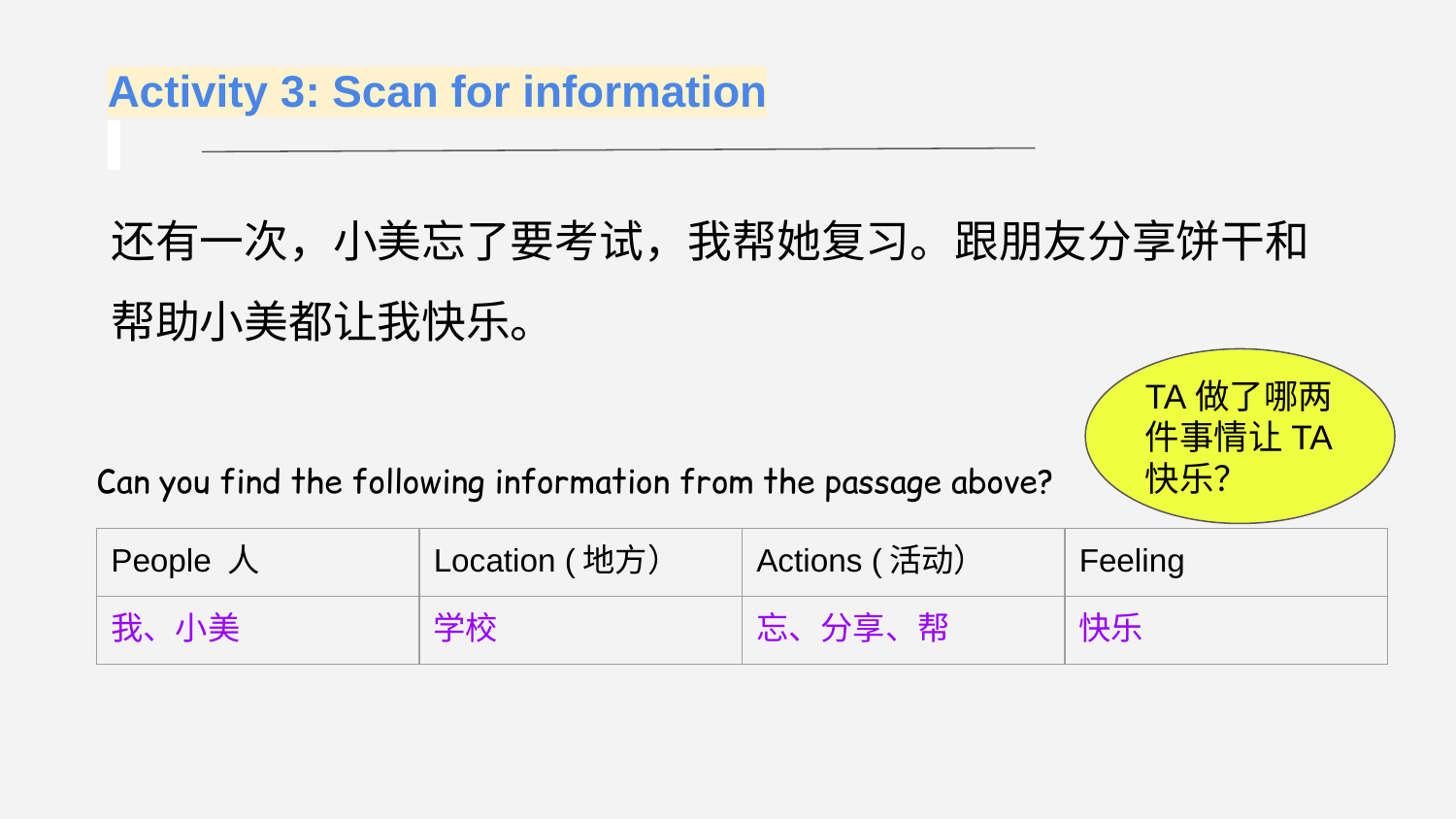

Activity 3: Scan for information

还有一次，小美忘了要考试，我帮她复习。跟朋友分享饼干和帮助小美都让我快乐。

TA做了哪两件事情让TA快乐？
Can you find the following information from the passage above?
| People 人 | Location (地方） | Actions (活动） | Feeling |
| --- | --- | --- | --- |
| 我、小美 | 学校 | 忘、分享、帮 | 快乐 |